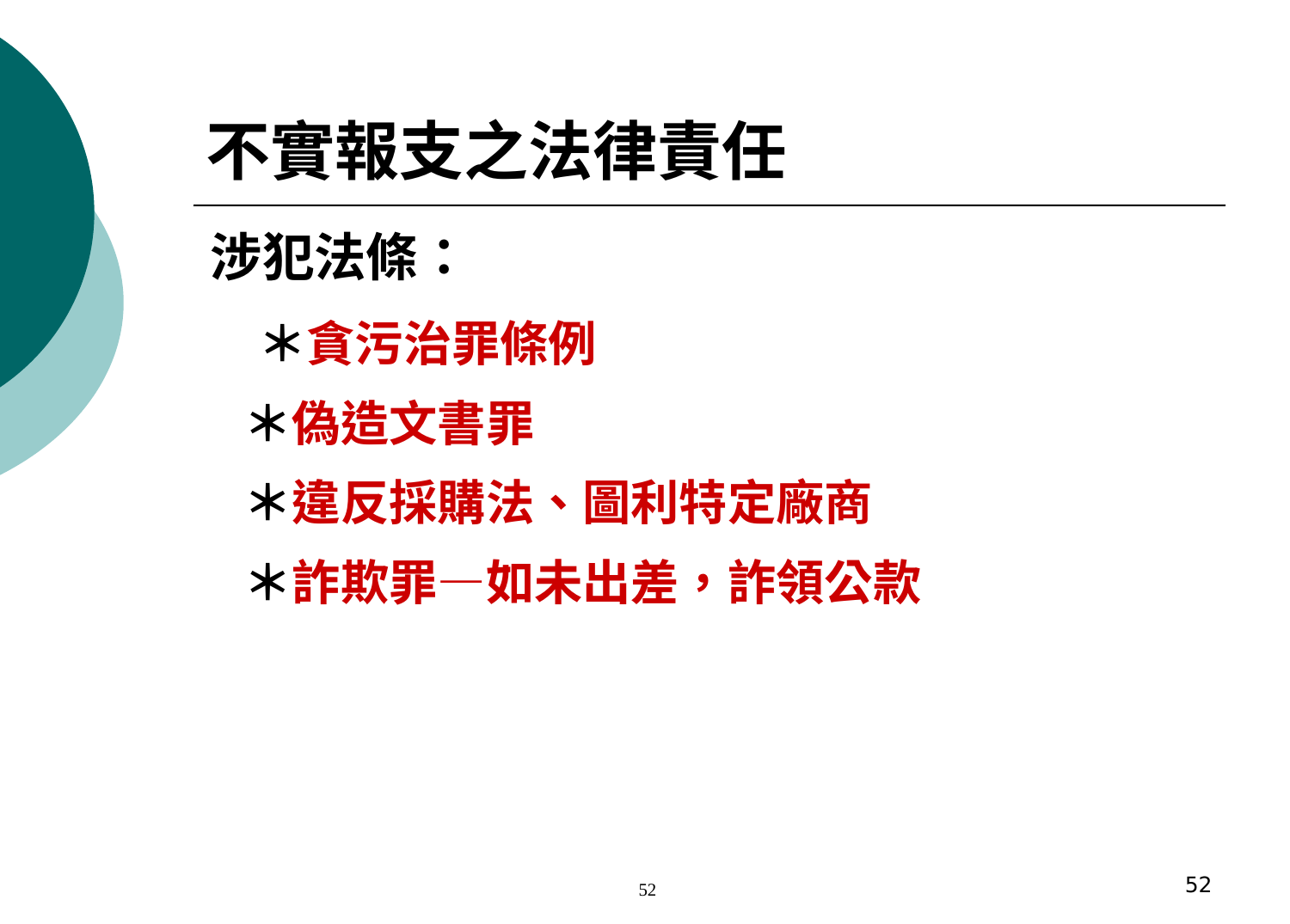

不實報支之法律責任
涉犯法條：
   ＊貪污治罪條例
  ＊偽造文書罪
  ＊違反採購法、圖利特定廠商
  ＊詐欺罪—如未出差，詐領公款
52
52